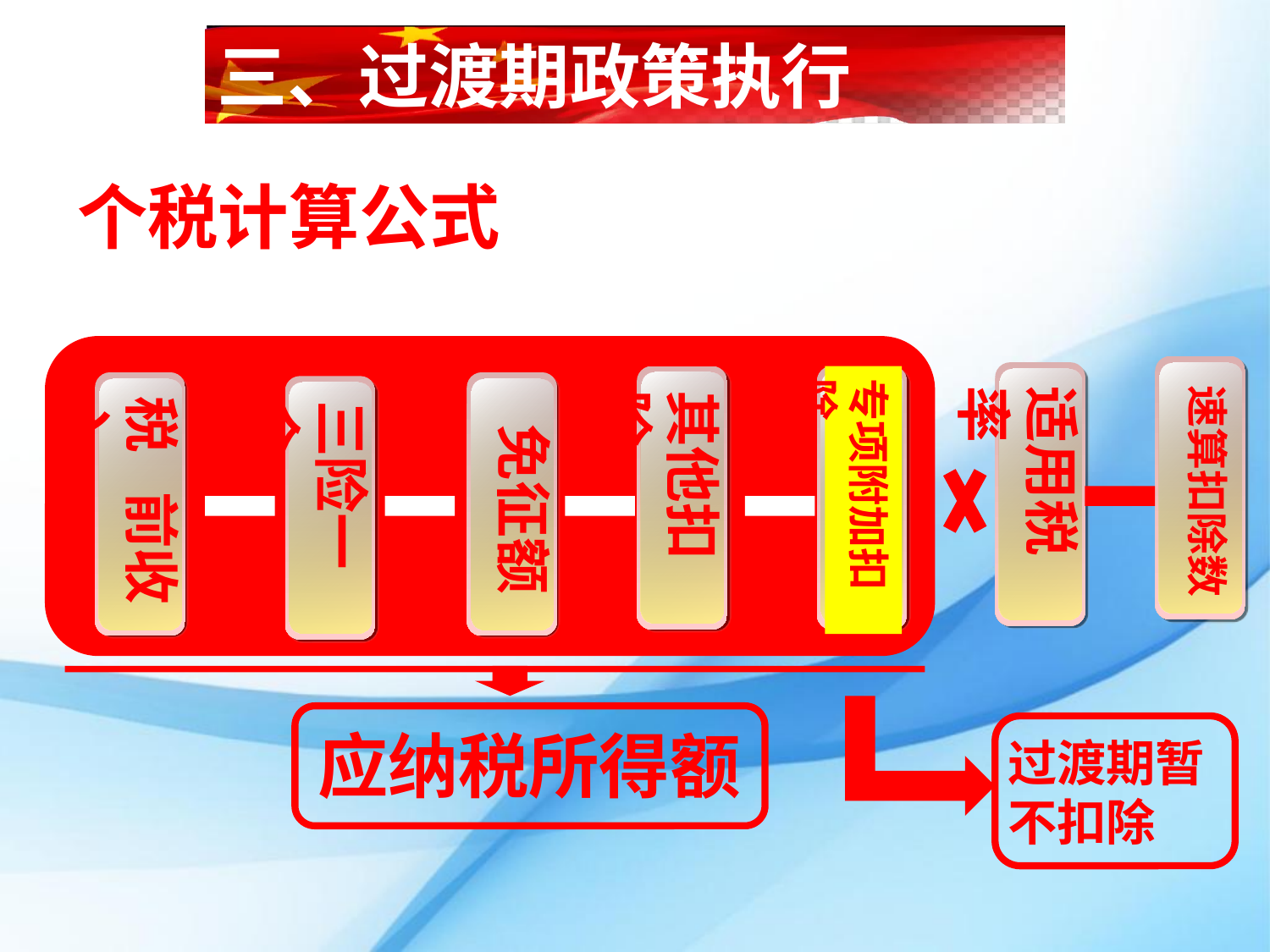

三、过渡期政策执行
个税计算公式

速算扣除数

适用税   率

其他扣除

专项附加扣除

税   前收入

免征额

三险一金

应纳税所得额

过渡期暂
不扣除